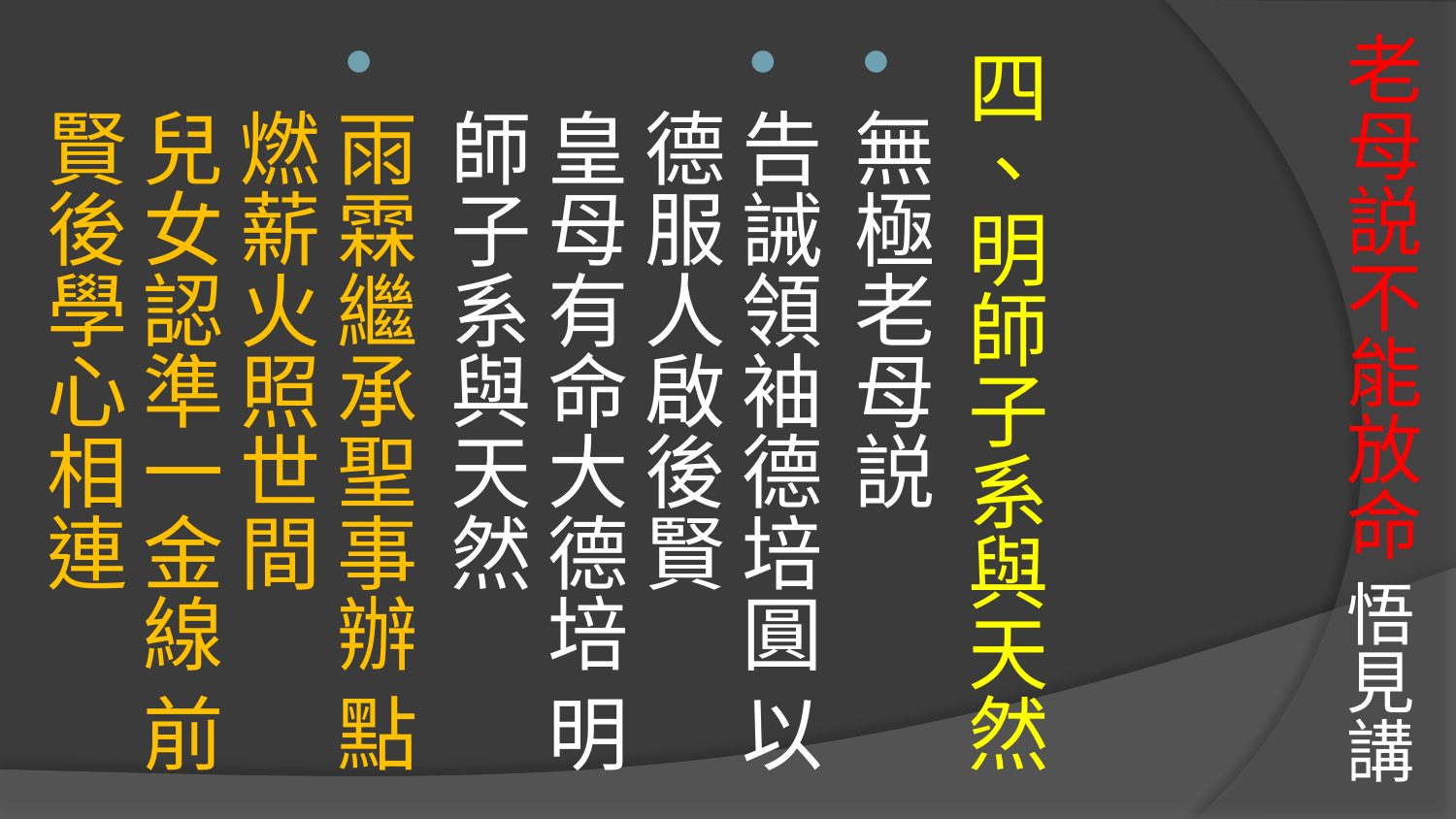

# 老母説不能放命 悟見講
四、明師子系與天然
無極老母説
告誡領袖德培圓 以德服人啟後賢
皇母有命大德培 明師子系與天然
雨霖繼承聖事辦 點燃薪火照世間
兒女認準一金線 前賢後學心相連